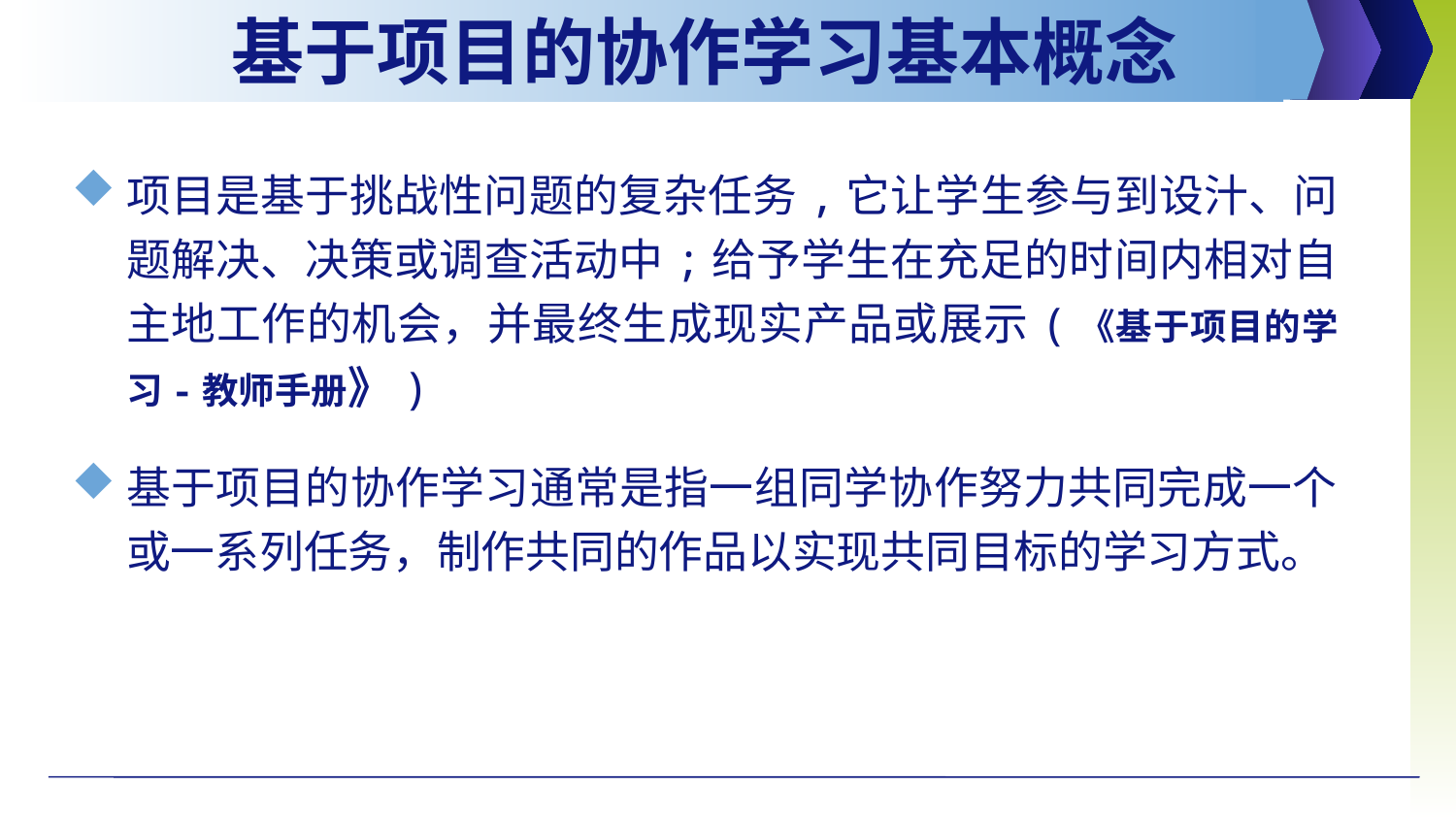

# 基于项目的协作学习基本概念
项目是基于挑战性问题的复杂任务,它让学生参与到设汁、问题解决、决策或调查活动中;给予学生在充足的时间内相对自主地工作的机会，并最终生成现实产品或展示(《基于项目的学习-教师手册》)
基于项目的协作学习通常是指一组同学协作努力共同完成一个或一系列任务，制作共同的作品以实现共同目标的学习方式。